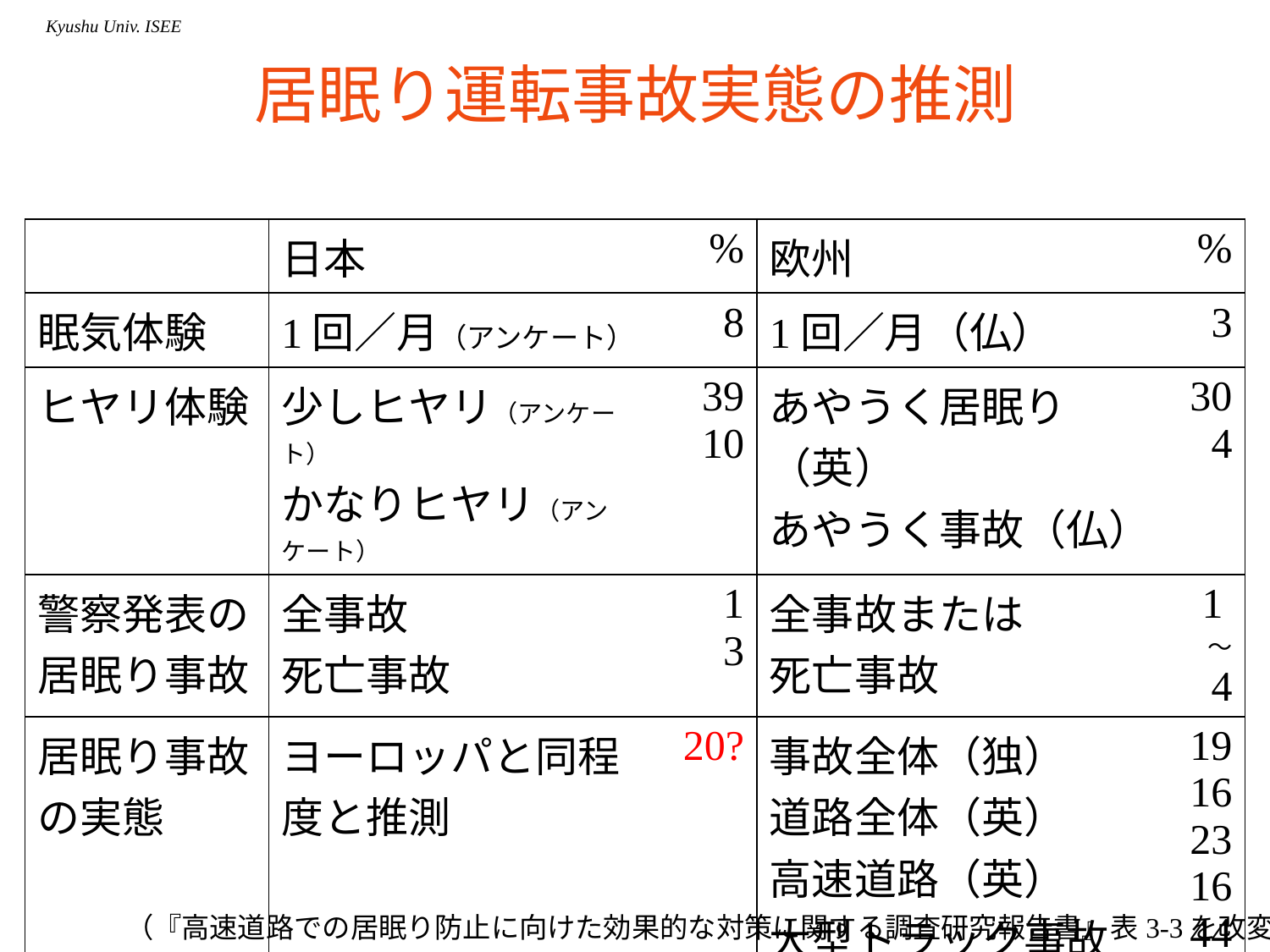

# 居眠り運転事故実態の推測
|  | 日本 | % | 欧州 | % |
| --- | --- | --- | --- | --- |
| 眠気体験 | 1回／月（アンケート） | 8 | 1回／月（仏） | 3 |
| ヒヤリ体験 | 少しヒヤリ（アンケート） かなりヒヤリ（アンケート） | 39 10 | あやうく居眠り（英） あやうく事故（仏） | 30 4 |
| 警察発表の居眠り事故 | 全事故 死亡事故 | 1 3 | 全事故または 死亡事故 | 1〜 4 |
| 居眠り事故の実態 | ヨーロッパと同程度と推測 | 20? | 事故全体（独） 道路全体（英） 高速道路（英） 大型トラック事故（独） 単独事故（独） | 19162316 44 |
（『高速道路での居眠り防止に向けた効果的な対策に関する調査研究報告書』表3-3を改変）